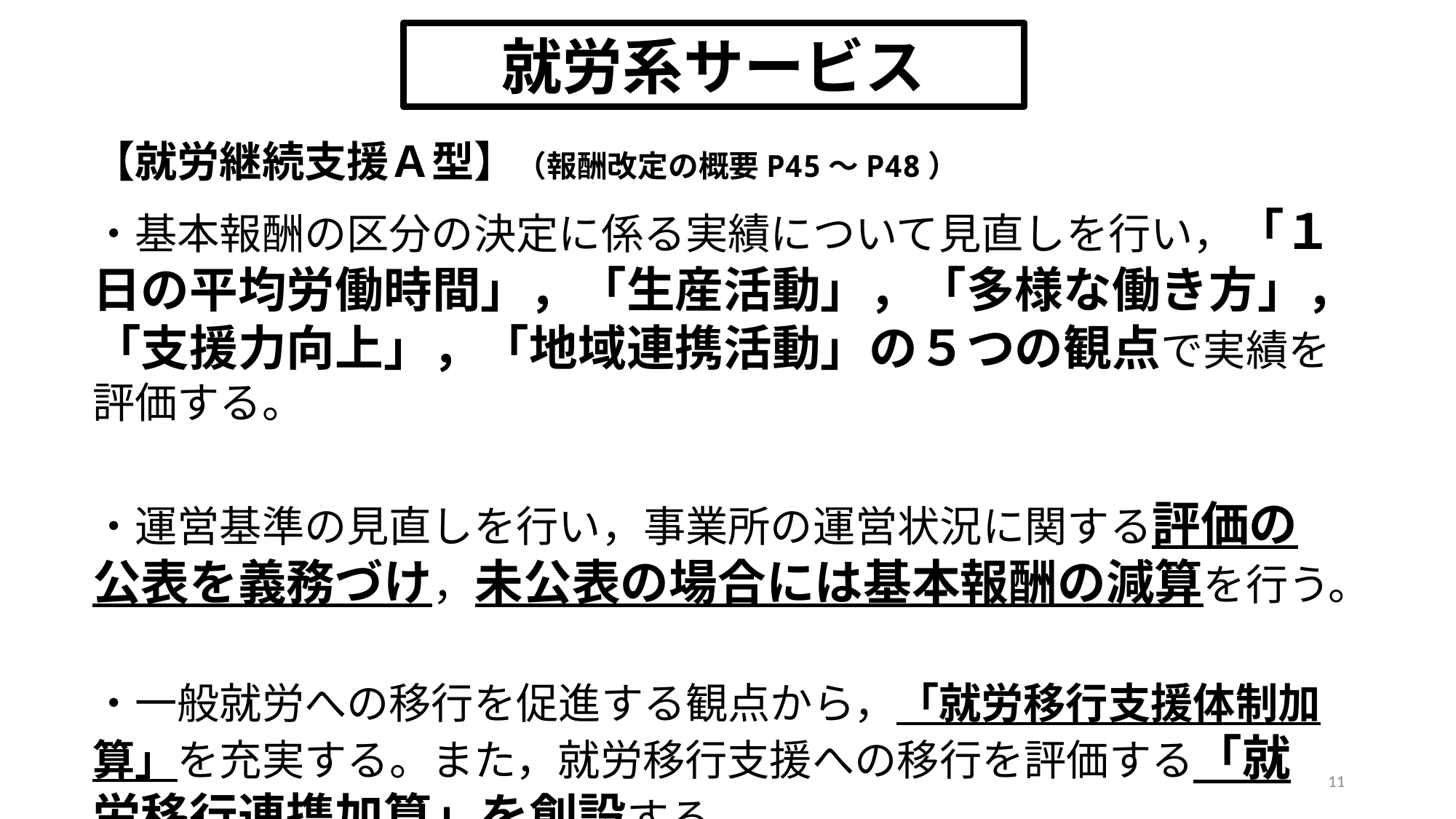

就労系サービス
【就労継続支援Ａ型】（報酬改定の概要P45～P48）
・基本報酬の区分の決定に係る実績について見直しを行い，「１日の平均労働時間」，「生産活動」，「多様な働き方」，「支援力向上」，「地域連携活動」の５つの観点で実績を評価する。

・運営基準の見直しを行い，事業所の運営状況に関する評価の公表を義務づけ，未公表の場合には基本報酬の減算を行う。

・一般就労への移行を促進する観点から，「就労移行支援体制加算」を充実する。また，就労移行支援への移行を評価する「就労移行連携加算」を創設する。
11